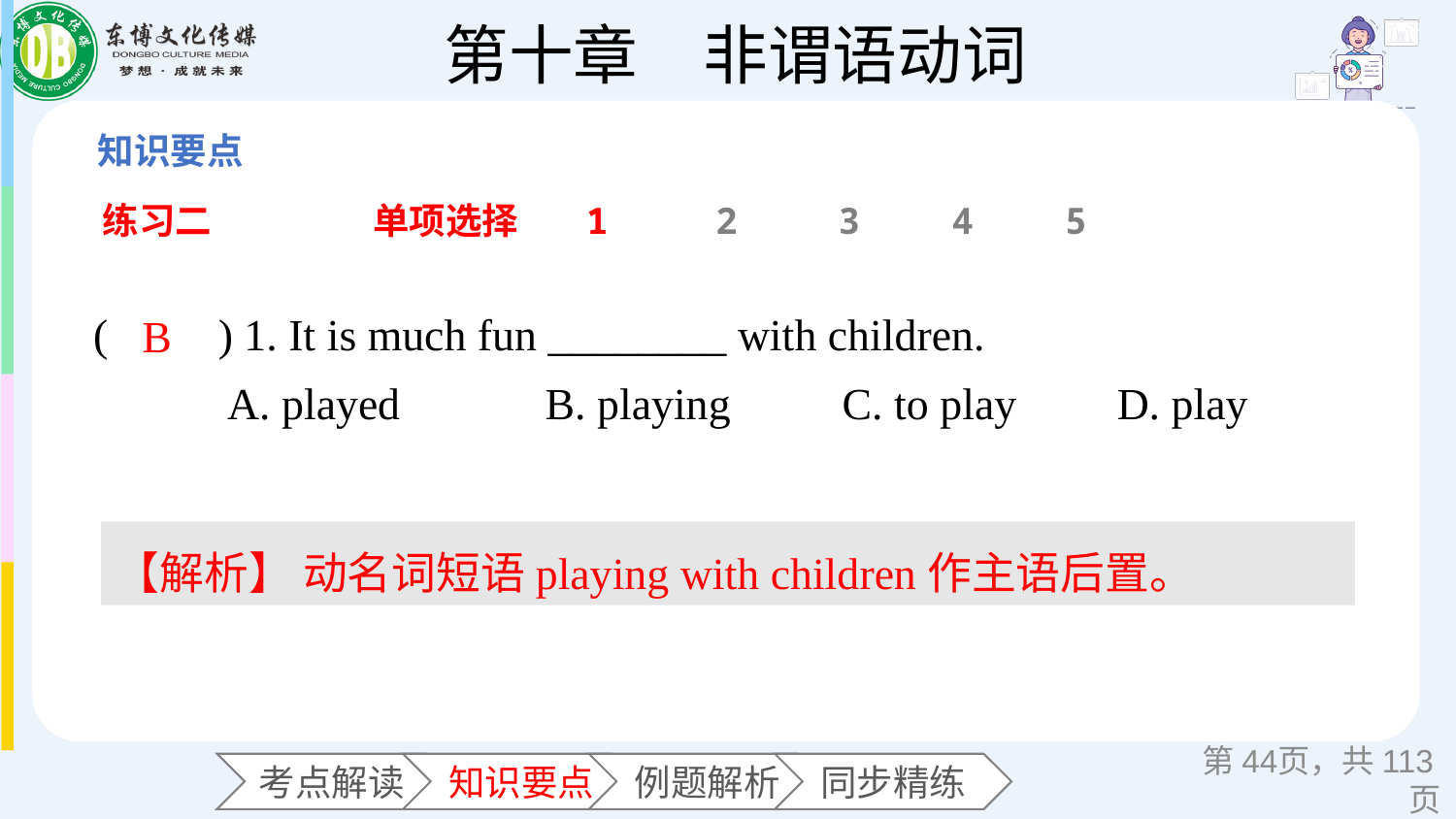

练习二
单项选择
1
2
3
4
5
(　　) 1. It is much fun ________ with children.
            A. played             B. playing          C. to play         D. play
B
【解析】 动名词短语playing with children作主语后置。
第44页，共113页